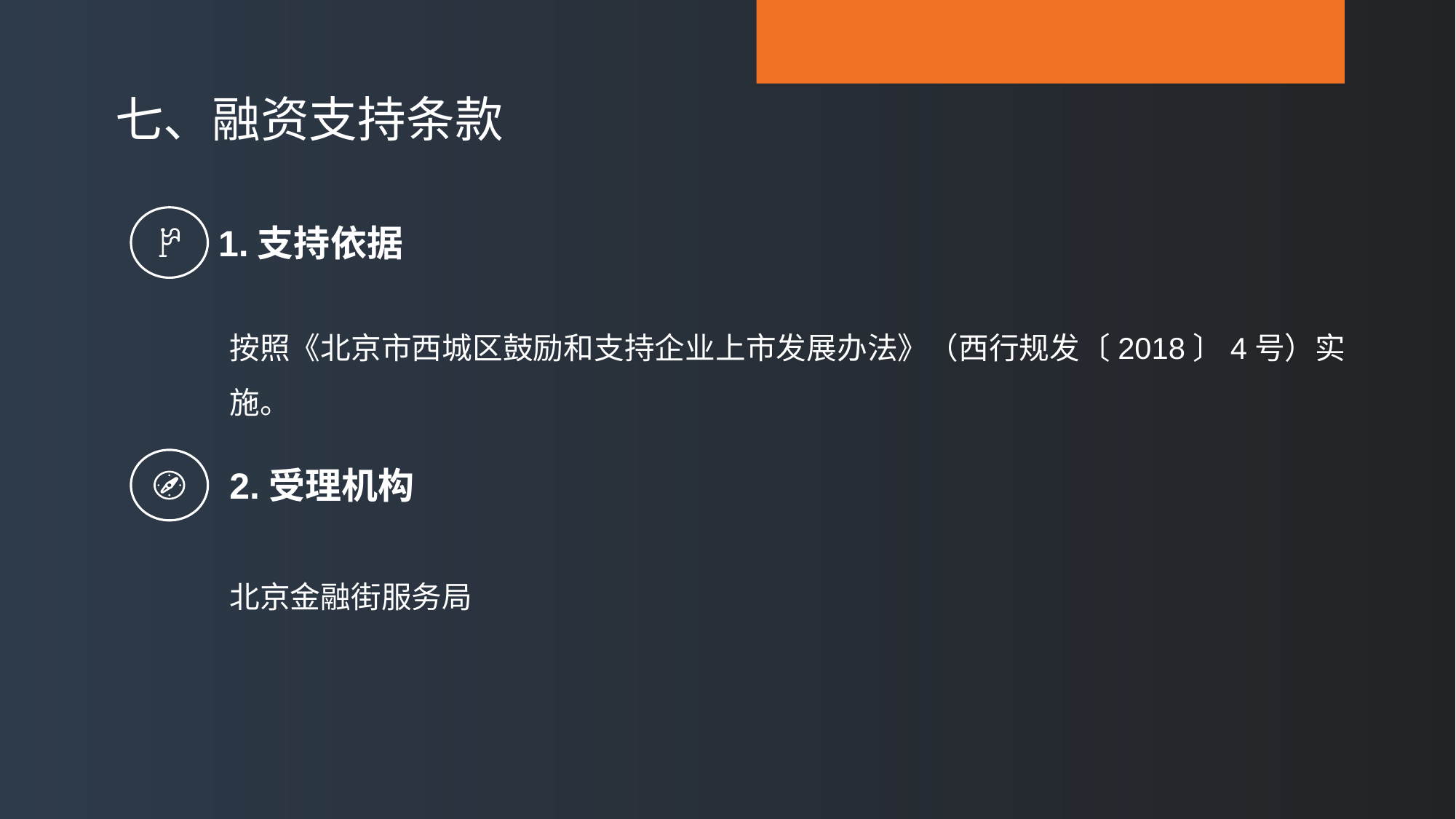

七、融资支持条款

1.支持依据

按照《北京市西城区鼓励和支持企业上市发展办法》（西行规发〔2018〕4号）实施。

2.受理机构
北京金融街服务局